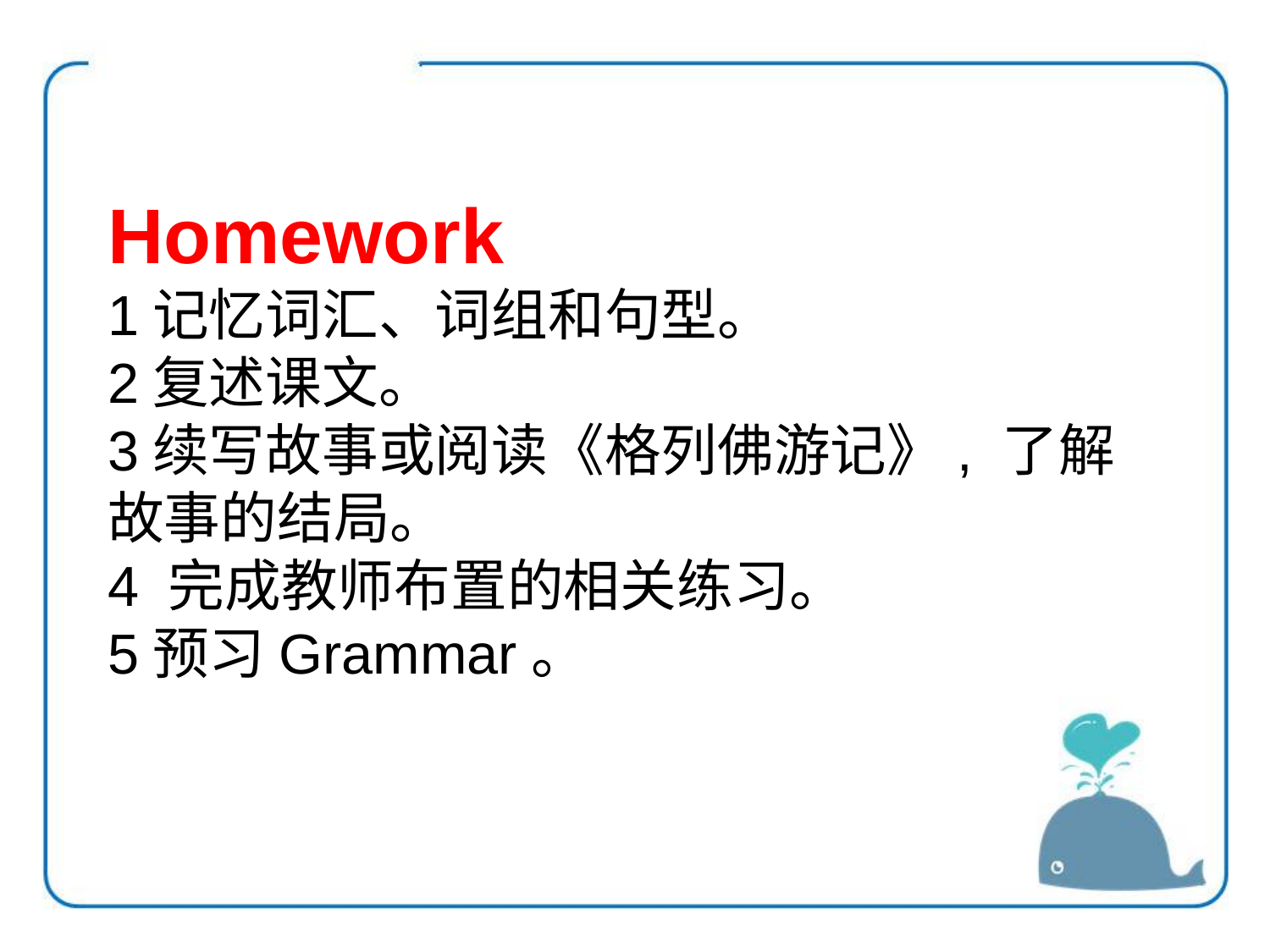

Homework
1记忆词汇、词组和句型。
2复述课文。
3续写故事或阅读《格列佛游记》, 了解故事的结局。
4 完成教师布置的相关练习。
5预习Grammar。